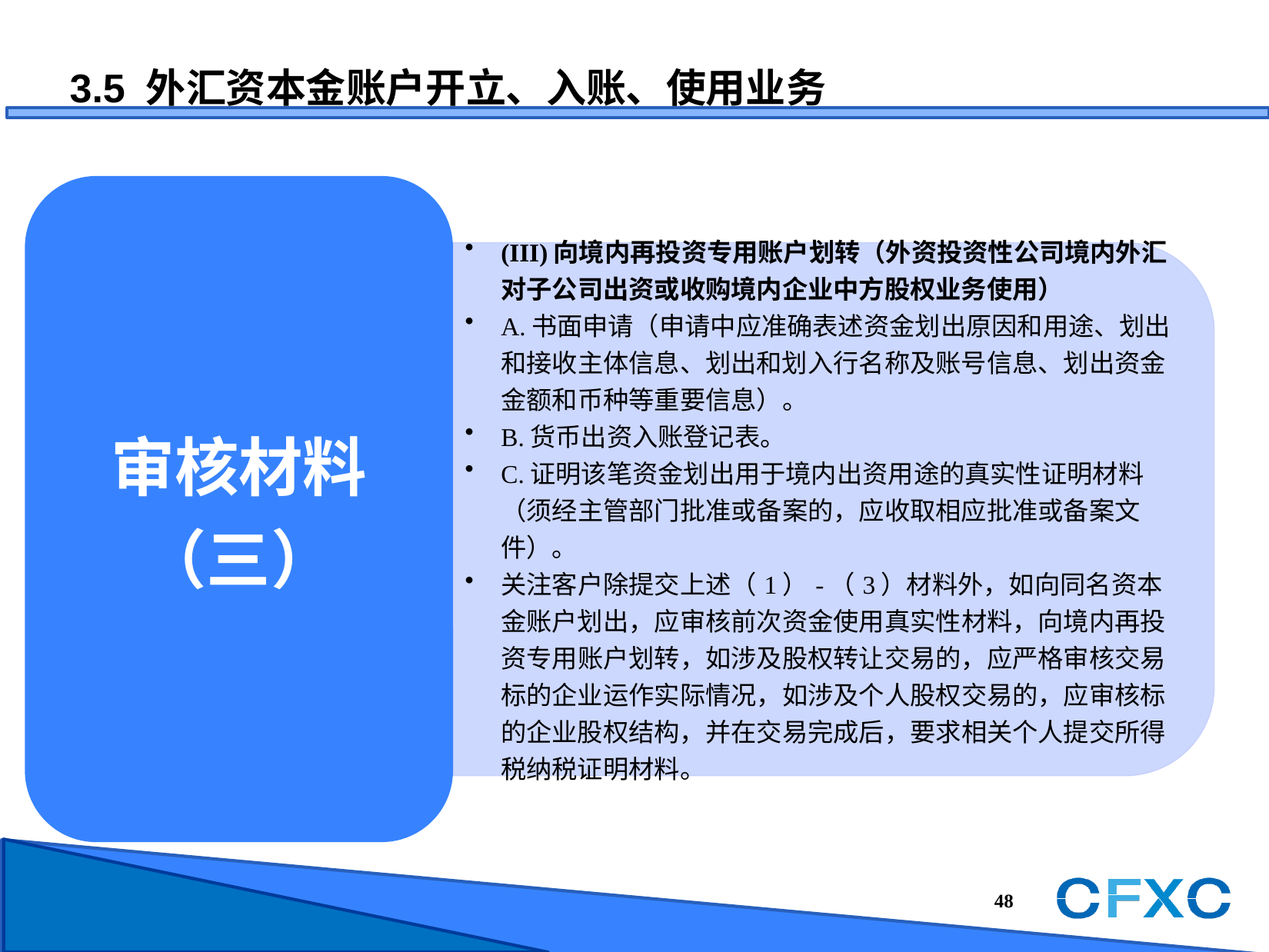

3.5 外汇资本金账户开立、入账、使用业务
审核材料（三）
(III)向境内再投资专用账户划转（外资投资性公司境内外汇对子公司出资或收购境内企业中方股权业务使用）
A.书面申请（申请中应准确表述资金划出原因和用途、划出和接收主体信息、划出和划入行名称及账号信息、划出资金金额和币种等重要信息）。
B.货币出资入账登记表。
C.证明该笔资金划出用于境内出资用途的真实性证明材料（须经主管部门批准或备案的，应收取相应批准或备案文件）。
关注客户除提交上述（1）-（3）材料外，如向同名资本金账户划出，应审核前次资金使用真实性材料，向境内再投资专用账户划转，如涉及股权转让交易的，应严格审核交易标的企业运作实际情况，如涉及个人股权交易的，应审核标的企业股权结构，并在交易完成后，要求相关个人提交所得税纳税证明材料。
48